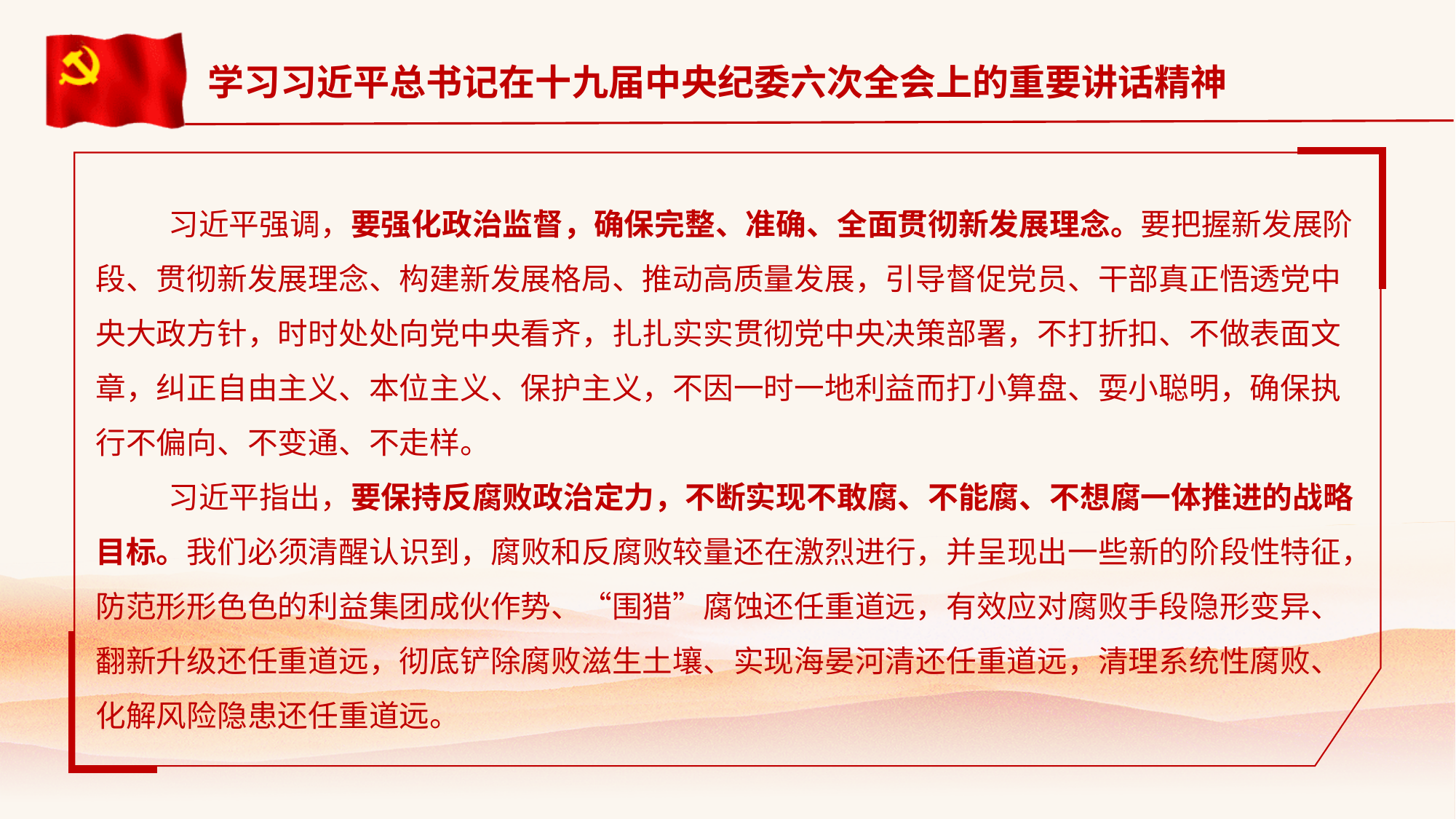

# 学习习近平总书记在十九届中央纪委六次全会上的重要讲话精神

习近平强调，要强化政治监督，确保完整、准确、全面贯彻新发展理念。要把握新发展阶段、贯彻新发展理念、构建新发展格局、推动高质量发展，引导督促党员、干部真正悟透党中央大政方针，时时处处向党中央看齐，扎扎实实贯彻党中央决策部署，不打折扣、不做表面文章，纠正自由主义、本位主义、保护主义，不因一时一地利益而打小算盘、耍小聪明，确保执行不偏向、不变通、不走样。
习近平指出，要保持反腐败政治定力，不断实现不敢腐、不能腐、不想腐一体推进的战略目标。我们必须清醒认识到，腐败和反腐败较量还在激烈进行，并呈现出一些新的阶段性特征，防范形形色色的利益集团成伙作势、“围猎”腐蚀还任重道远，有效应对腐败手段隐形变异、翻新升级还任重道远，彻底铲除腐败滋生土壤、实现海晏河清还任重道远，清理系统性腐败、化解风险隐患还任重道远。